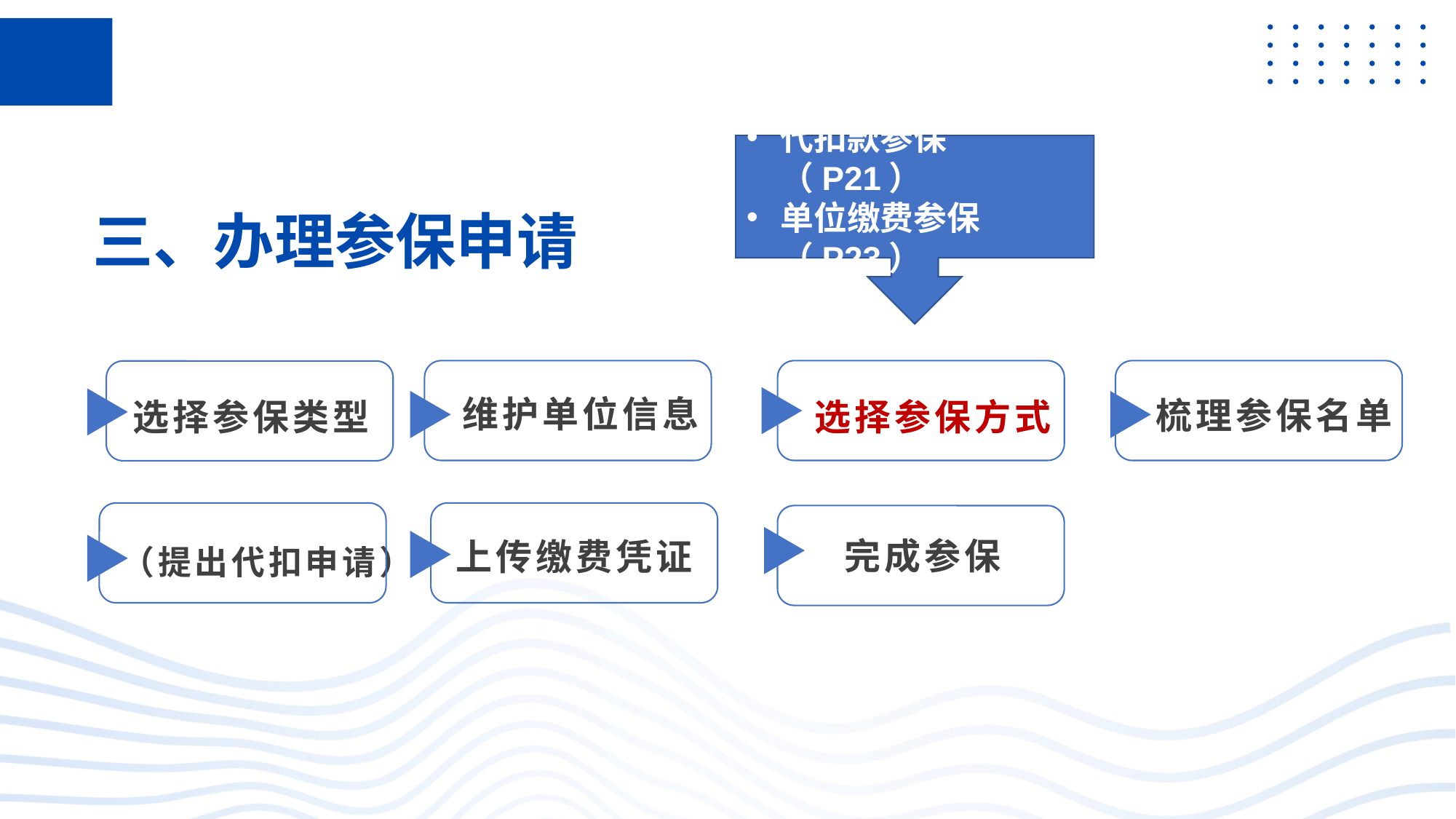

代扣款参保（P21）
单位缴费参保（P23）
三、办理参保申请
维护单位信息
梳理参保名单
选择参保类型
选择参保方式

上传缴费凭证
完成参保
（提出代扣申请）